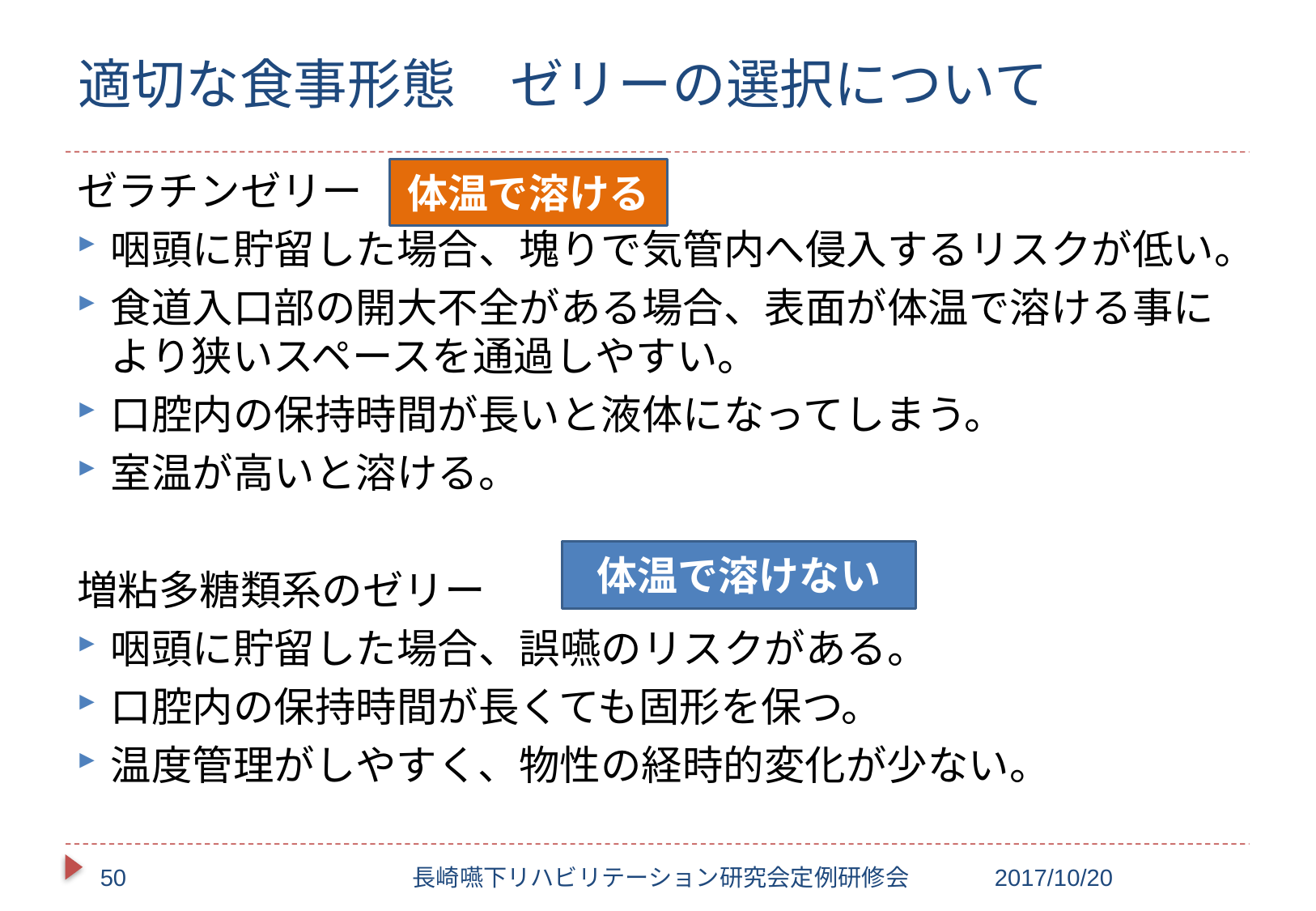

# 適切な食事形態　ゼリーの選択について
ゼラチンゼリー
咽頭に貯留した場合、塊りで気管内へ侵入するリスクが低い。
食道入口部の開大不全がある場合、表面が体温で溶ける事により狭いスペースを通過しやすい。
口腔内の保持時間が長いと液体になってしまう。
室温が高いと溶ける。

増粘多糖類系のゼリー
咽頭に貯留した場合、誤嚥のリスクがある。
口腔内の保持時間が長くても固形を保つ。
温度管理がしやすく、物性の経時的変化が少ない。
体温で溶ける
体温で溶けない
50
長崎嚥下リハビリテーション研究会定例研修会
2017/10/20